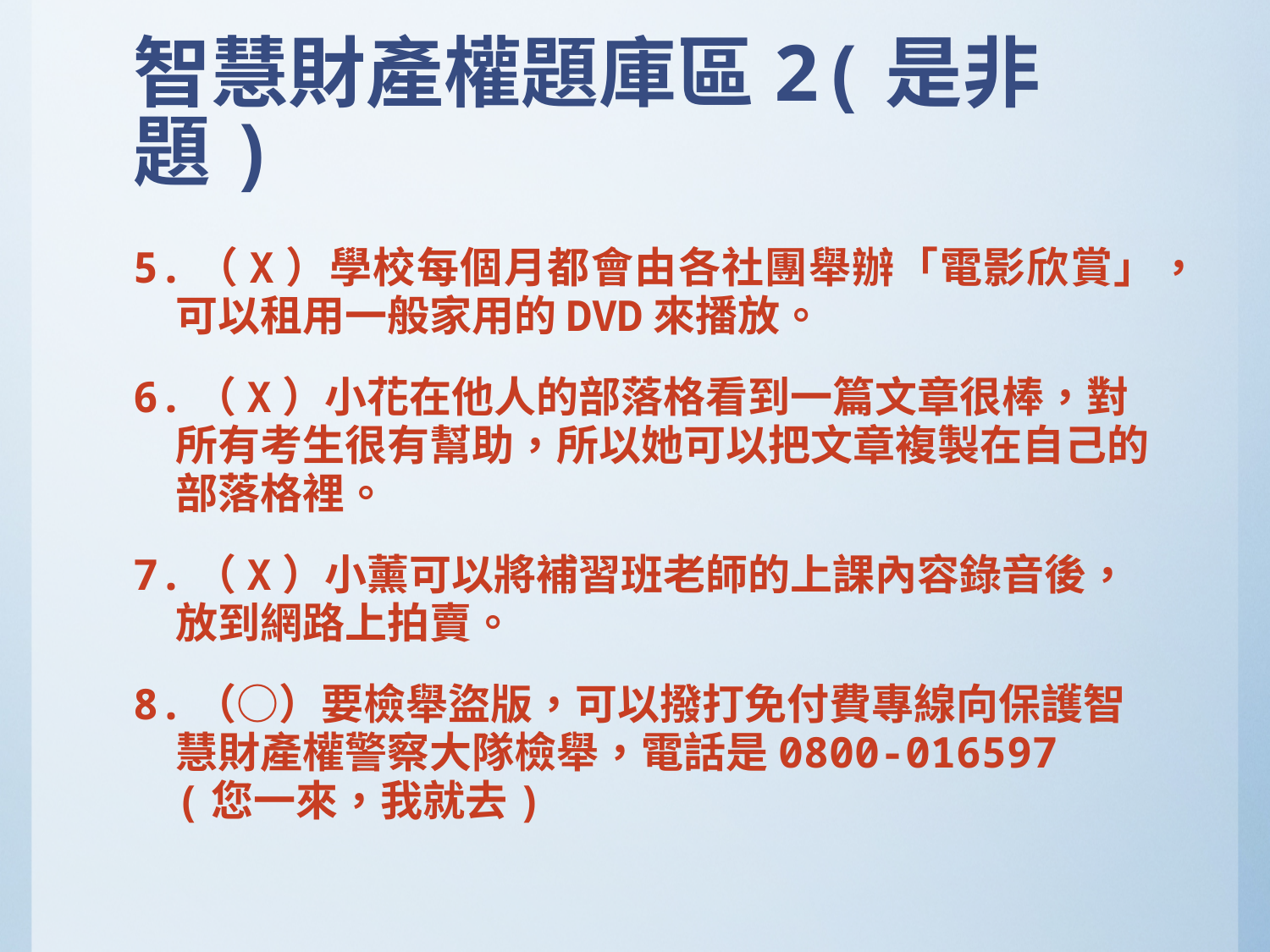

# 智慧財產權題庫區2(是非題)
5.（X）學校每個月都會由各社團舉辦「電影欣賞」，可以租用一般家用的DVD來播放。
6.（X）小花在他人的部落格看到一篇文章很棒，對所有考生很有幫助，所以她可以把文章複製在自己的部落格裡。
7.（X）小薰可以將補習班老師的上課內容錄音後，放到網路上拍賣。
8.（○）要檢舉盜版，可以撥打免付費專線向保護智慧財產權警察大隊檢舉，電話是0800-016597 (您一來，我就去)